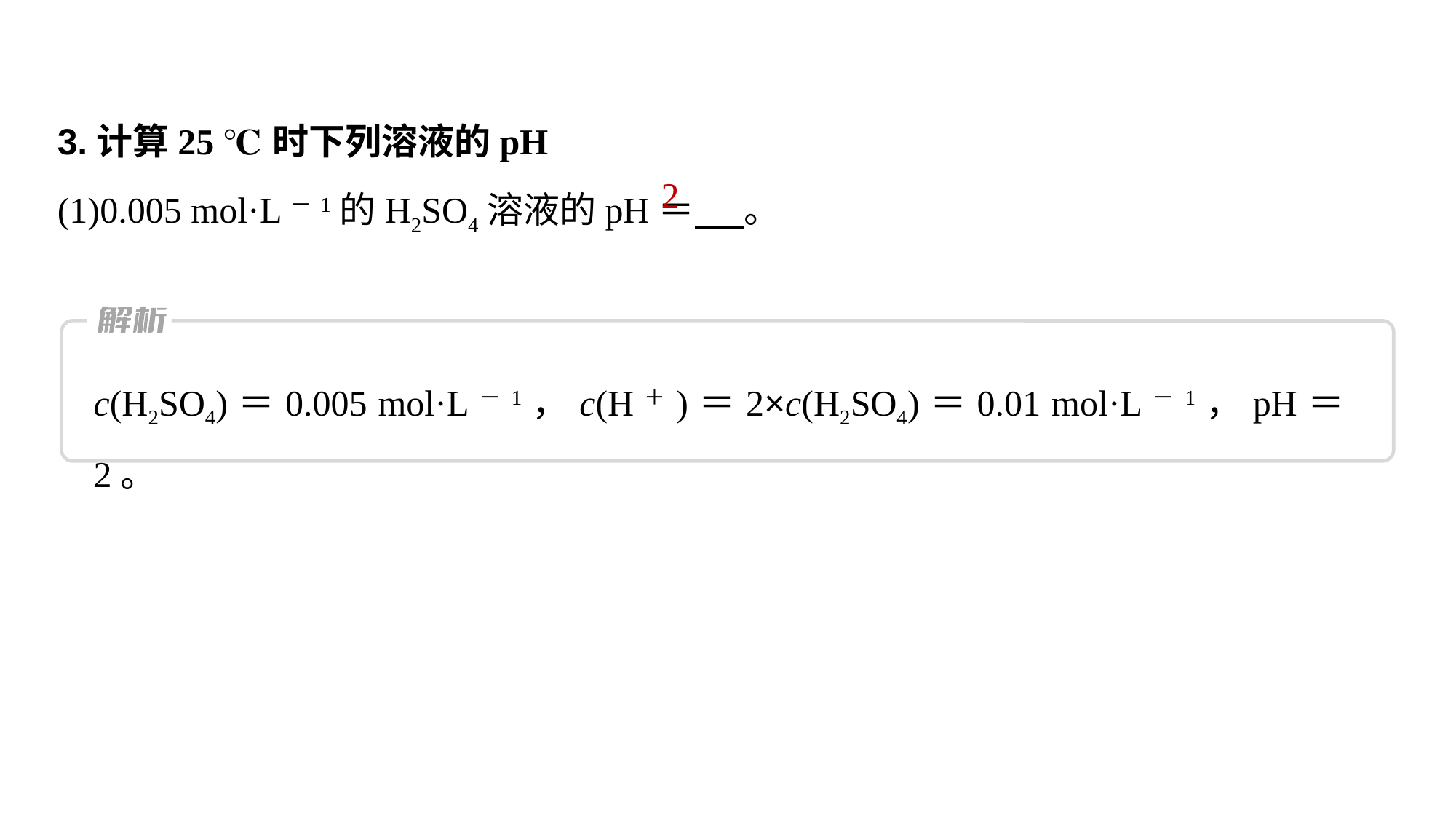

3.计算25 ℃时下列溶液的pH
(1)0.005 mol·L－1的H2SO4溶液的pH＝      。
2

c(H2SO4)＝0.005 mol·L－1，c(H＋)＝2×c(H2SO4)＝0.01 mol·L－1，pH＝2。